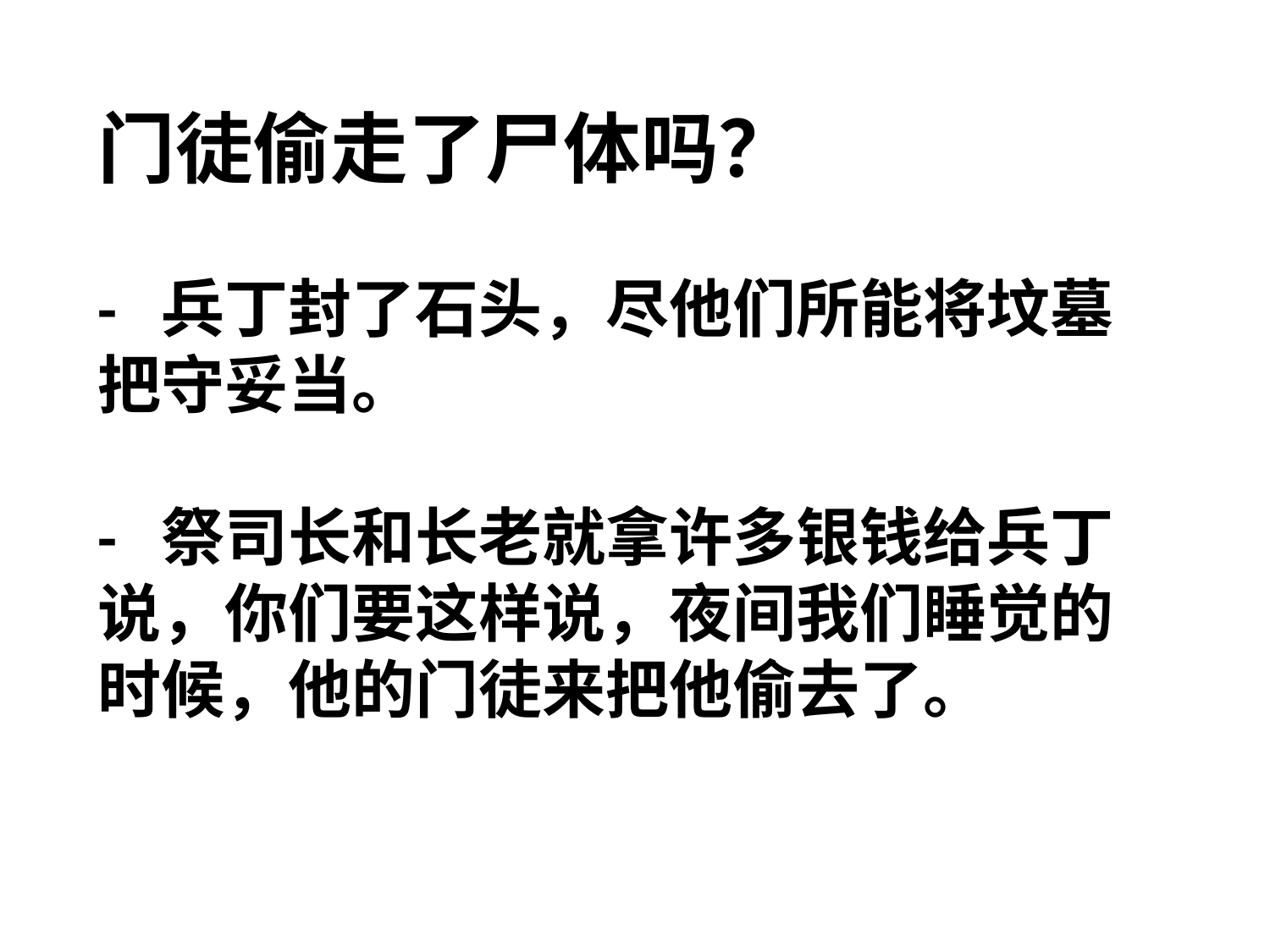

# 门徒偷走了尸体吗？ -  兵丁封了石头，尽他们所能将坟墓把守妥当。 -  祭司长和长老就拿许多银钱给兵丁说，你们要这样说，夜间我们睡觉的时候，他的门徒来把他偷去了。